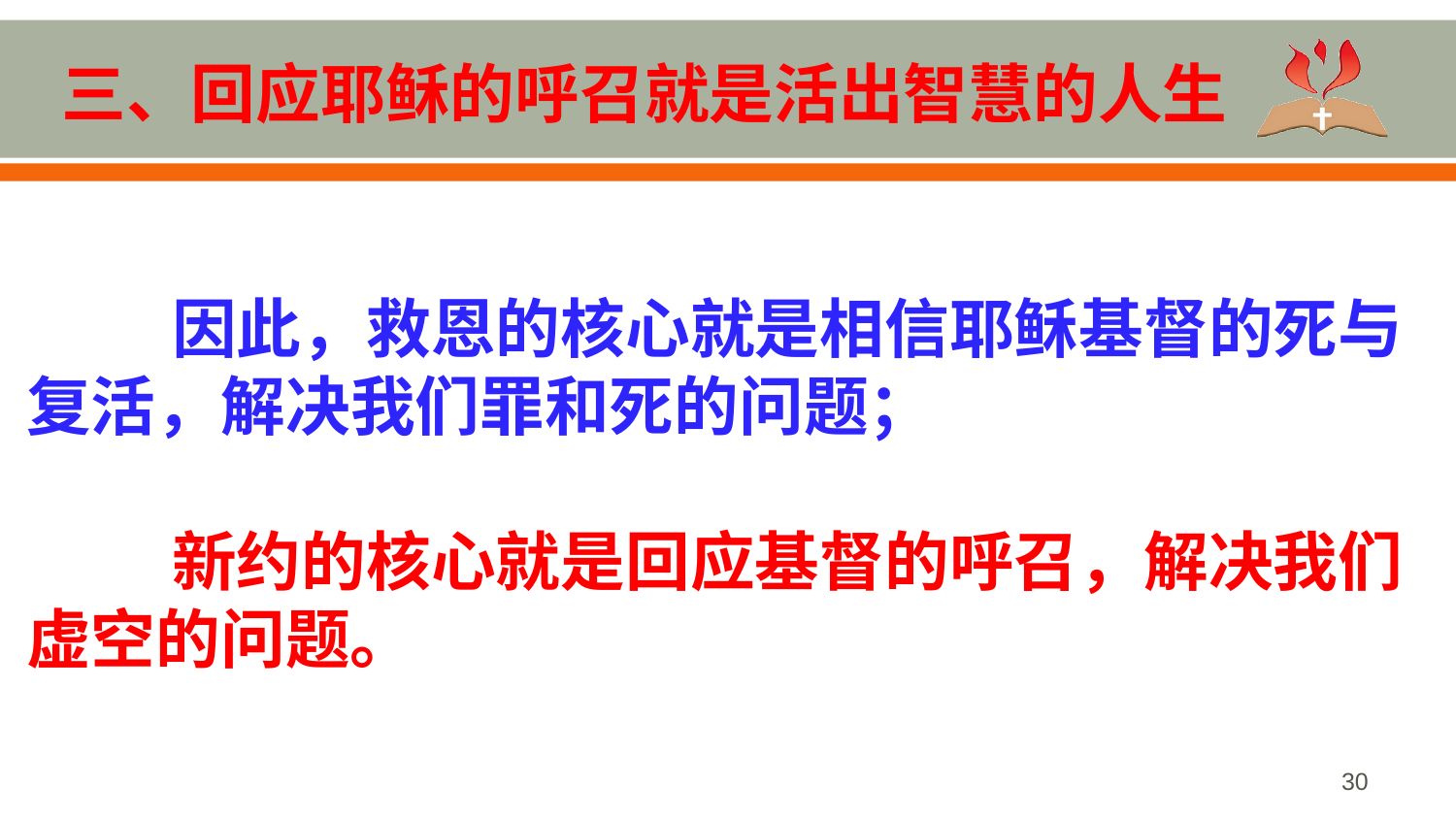

# 三、回应耶稣的呼召就是活出智慧的人生

    	因此，救恩的核心就是相信耶稣基督的死与复活，解决我们罪和死的问题；

   	新约的核心就是回应基督的呼召，解决我们虚空的问题。

30